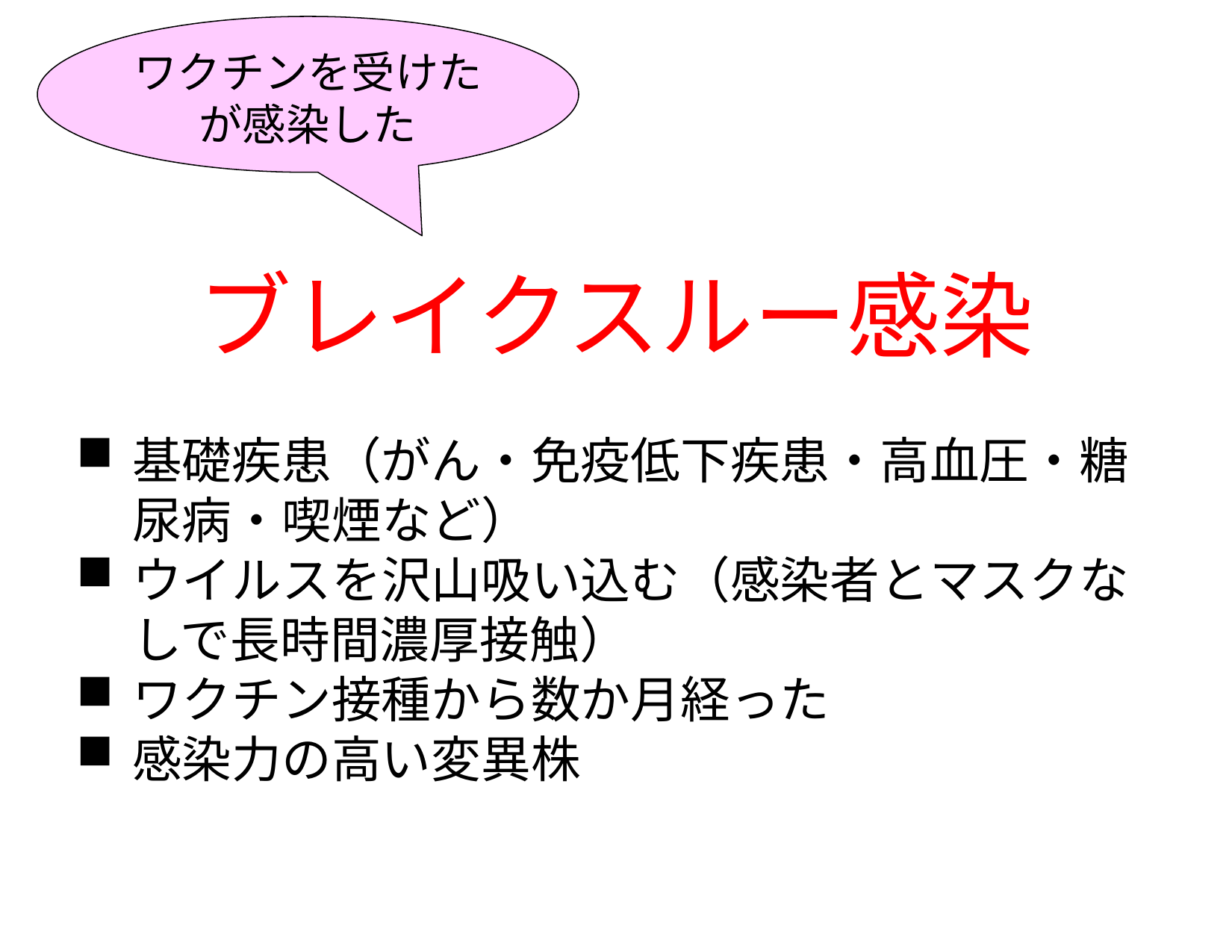

ワクチンを受けたが感染した
ブレイクスルー感染

基礎疾患（がん・免疫低下疾患・高血圧・糖尿病・喫煙など）
ウイルスを沢山吸い込む（感染者とマスクなしで長時間濃厚接触）
ワクチン接種から数か月経った
感染力の高い変異株